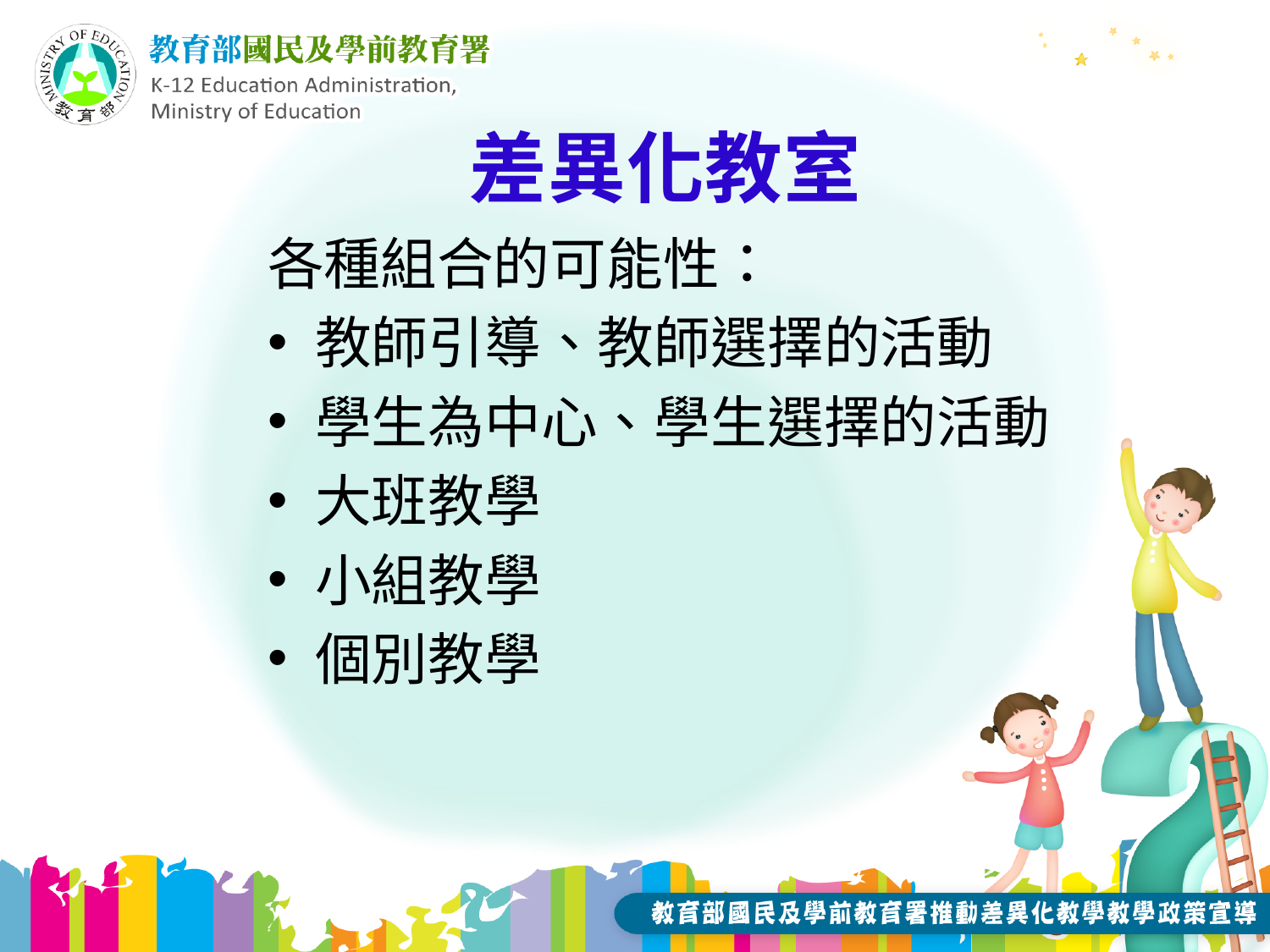

# 差異化教室
各種組合的可能性：
教師引導、教師選擇的活動
學生為中心、學生選擇的活動
大班教學
小組教學
個別教學